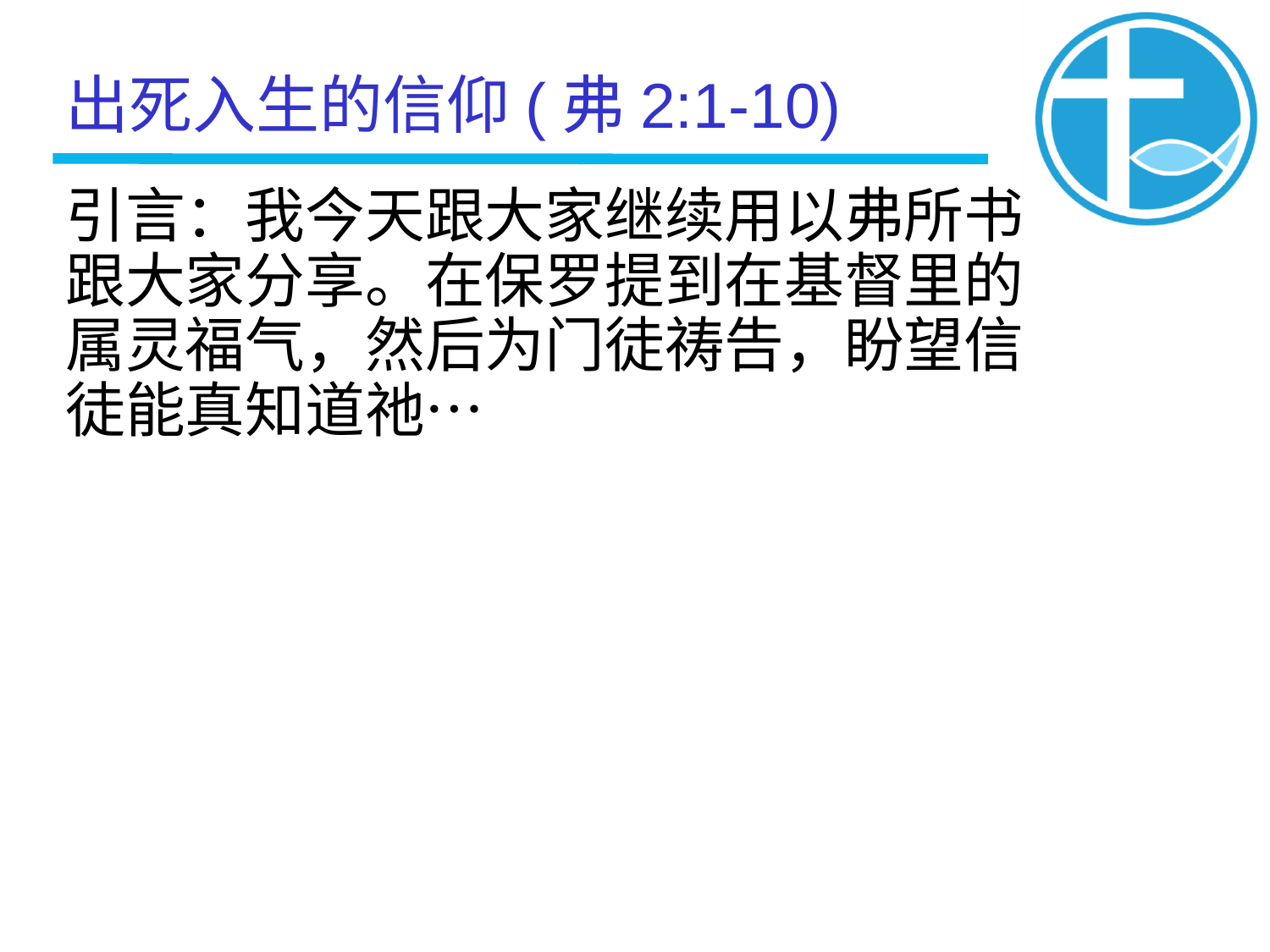

出死入生的信仰(弗2:1-10)
引言：我今天跟大家继续用以弗所书跟大家分享。在保罗提到在基督里的属灵福气，然后为门徒祷告，盼望信徒能真知道祂⋯